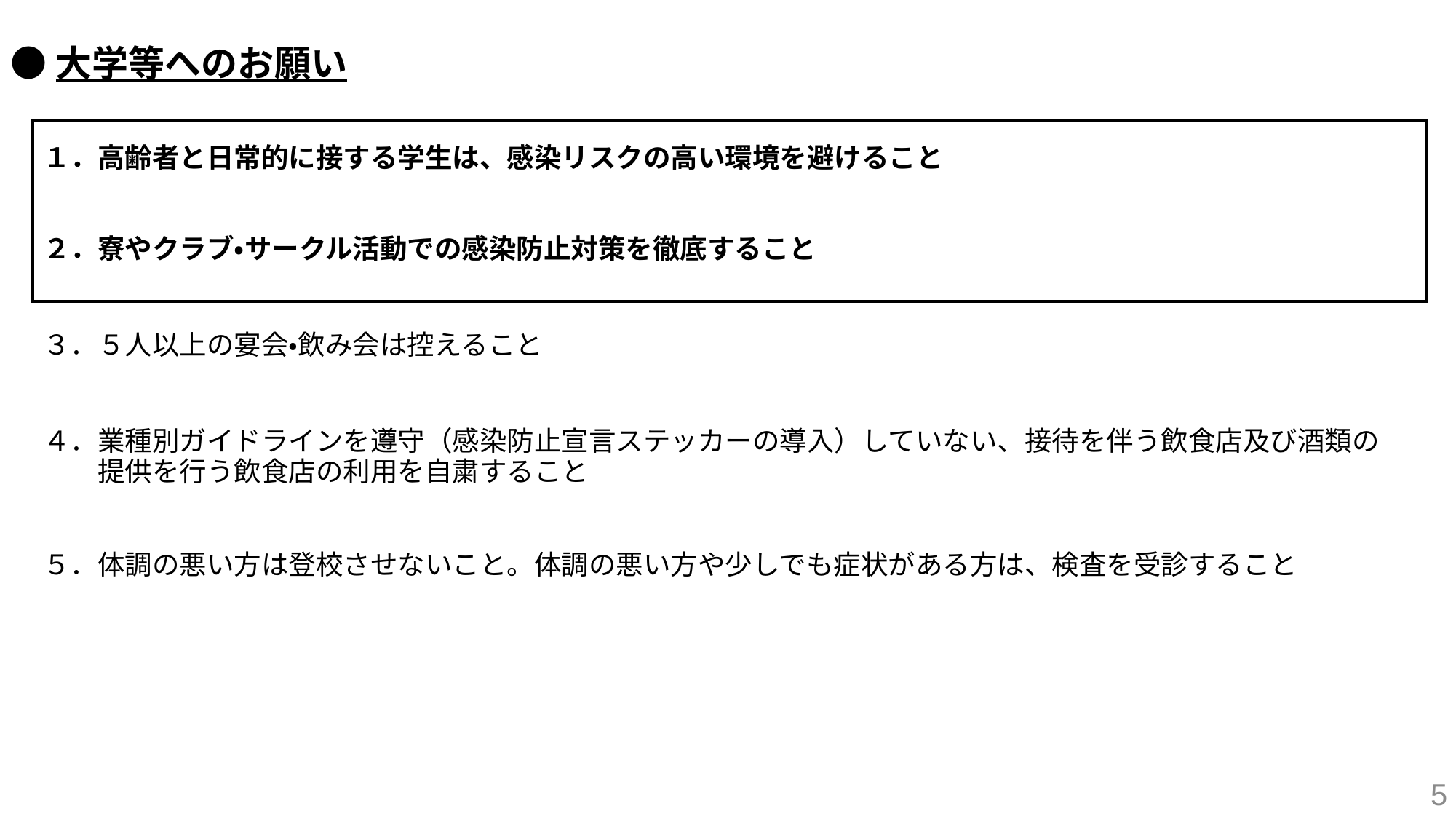

●大学等へのお願い

１．高齢者と日常的に接する学生は、感染リスクの高い環境を避けること

２．寮やクラブ・サークル活動での感染防止対策を徹底すること

３．５人以上の宴会・飲み会は控えること

４．業種別ガイドラインを遵守（感染防止宣言ステッカーの導入）していない、接待を伴う飲食店及び酒類の
　　提供を行う飲食店の利用を自粛すること

５．体調の悪い方は登校させないこと。体調の悪い方や少しでも症状がある方は、検査を受診すること

5